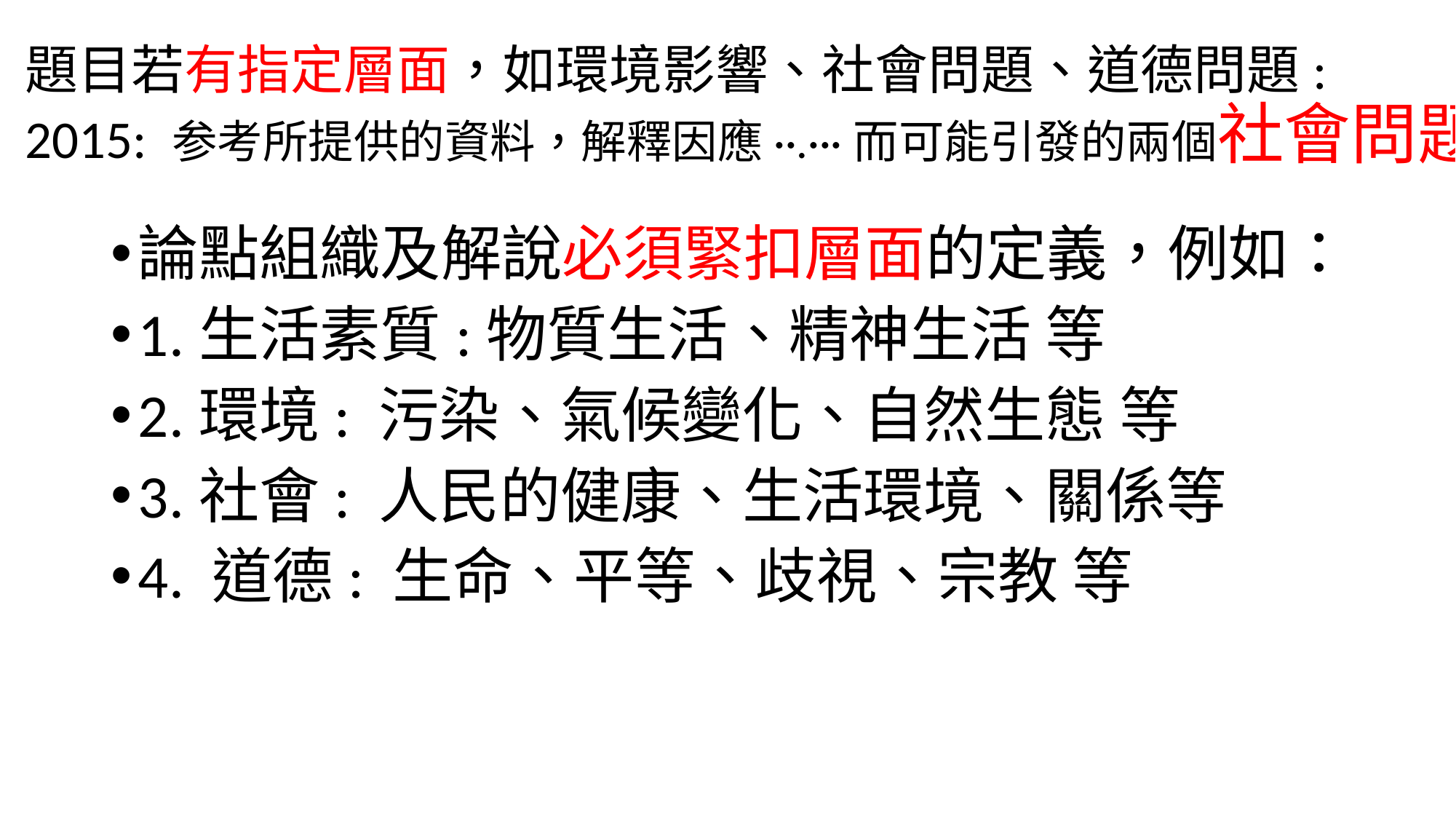

# 題目若有指定層面，如環境影響、社會問題、道德問題: 2015: 参考所提供的資料，解釋因應··.···而可能引發的兩個社會問題。
論點組織及解說必須緊扣層面的定義，例如：
1.生活素質:物質生活、精神生活 等
2.環境: 污染、氣候變化、自然生態 等
3.社會: 人民的健康、生活環境、關係等
4. 道德: 生命、平等、歧視、宗教 等